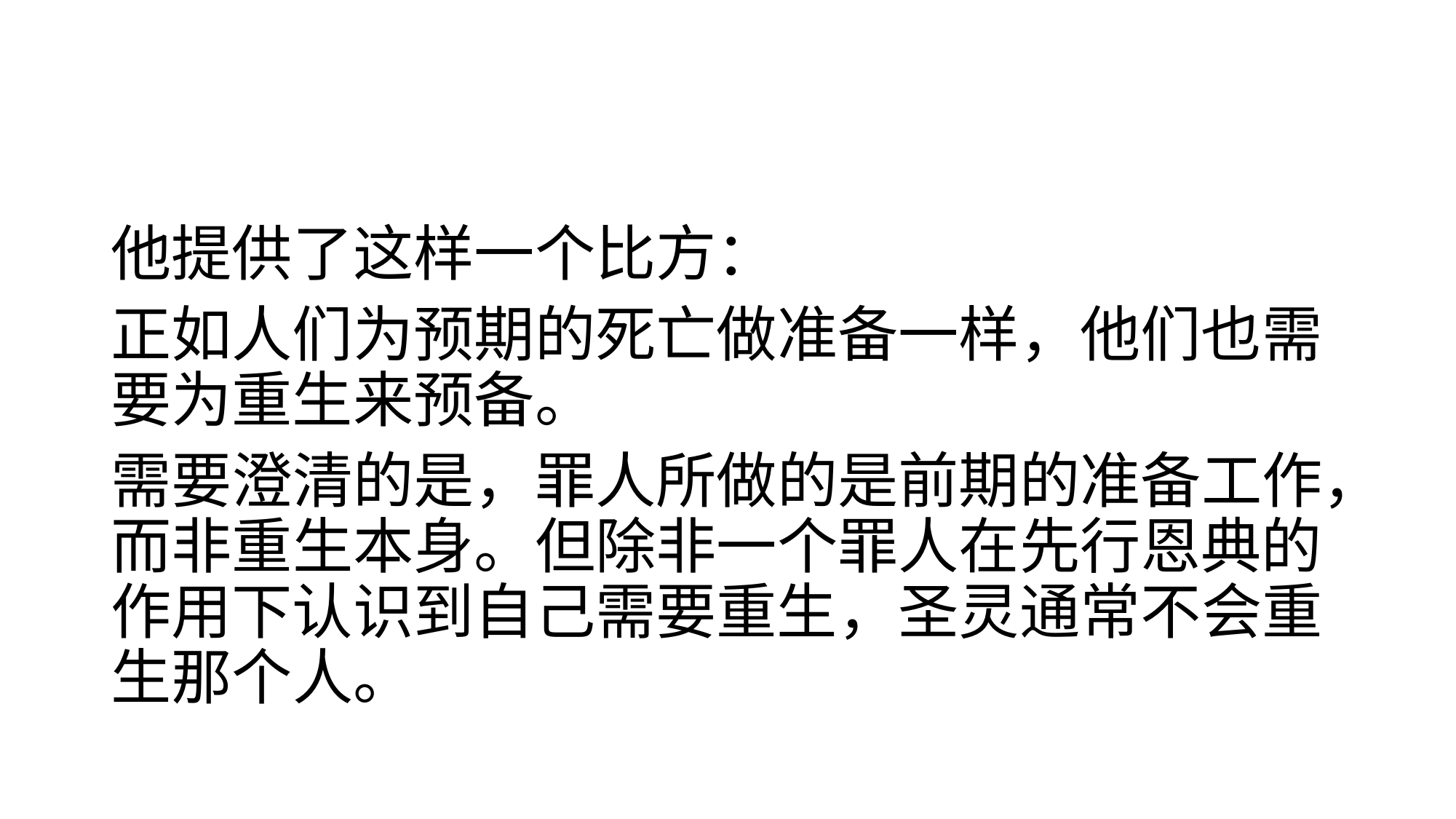

#
他提供了这样一个比方：
正如人们为预期的死亡做准备一样，他们也需要为重生来预备。
需要澄清的是，罪人所做的是前期的准备工作，而非重生本身。但除非一个罪人在先行恩典的作用下认识到自己需要重生，圣灵通常不会重生那个人。